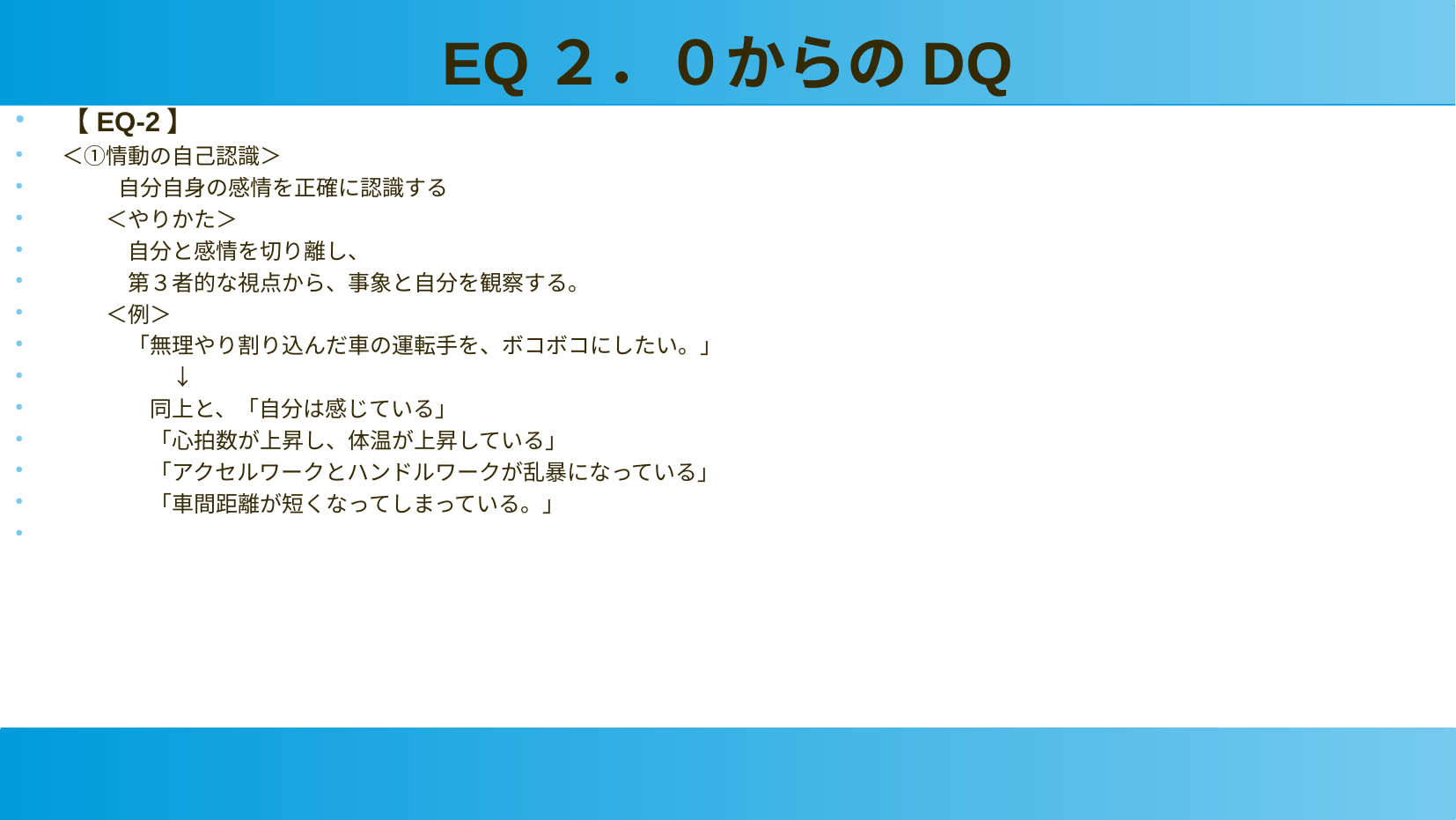

EQ２．０からのDQ
【EQ-2】
＜①情動の自己認識＞
      　自分自身の感情を正確に認識する
　　＜やりかた＞
　　　自分と感情を切り離し、
　　　第３者的な視点から、事象と自分を観察する。
　　＜例＞
　　　「無理やり割り込んだ車の運転手を、ボコボコにしたい。」
　　　　　↓
　　　　同上と、「自分は感じている」
　　　　「心拍数が上昇し、体温が上昇している」
　　　　「アクセルワークとハンドルワークが乱暴になっている」
　　　　「車間距離が短くなってしまっている。」